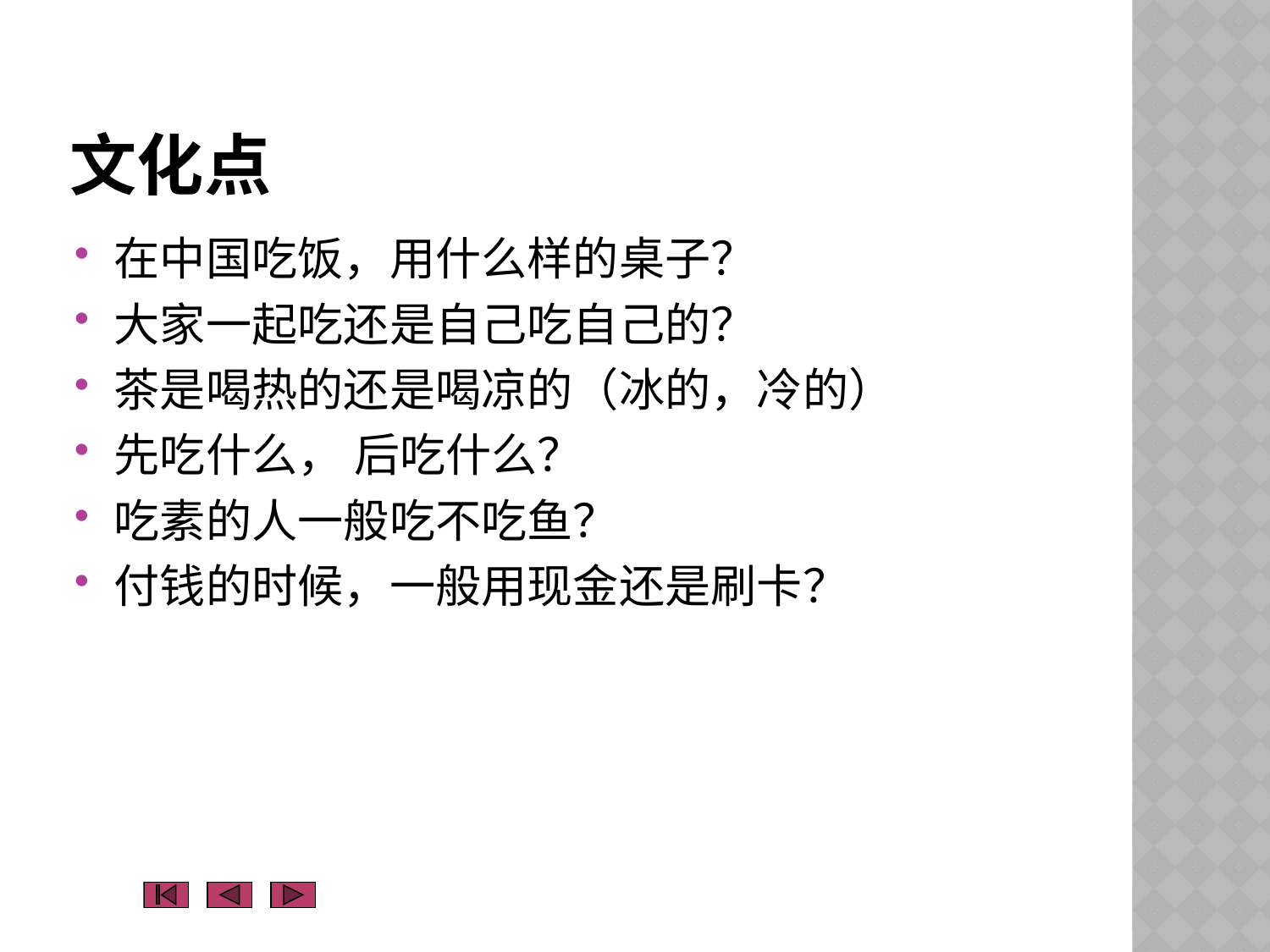

# 文化点
在中国吃饭，用什么样的桌子？
大家一起吃还是自己吃自己的？
茶是喝热的还是喝凉的（冰的，冷的）
先吃什么， 后吃什么？
吃素的人一般吃不吃鱼？
付钱的时候，一般用现金还是刷卡？